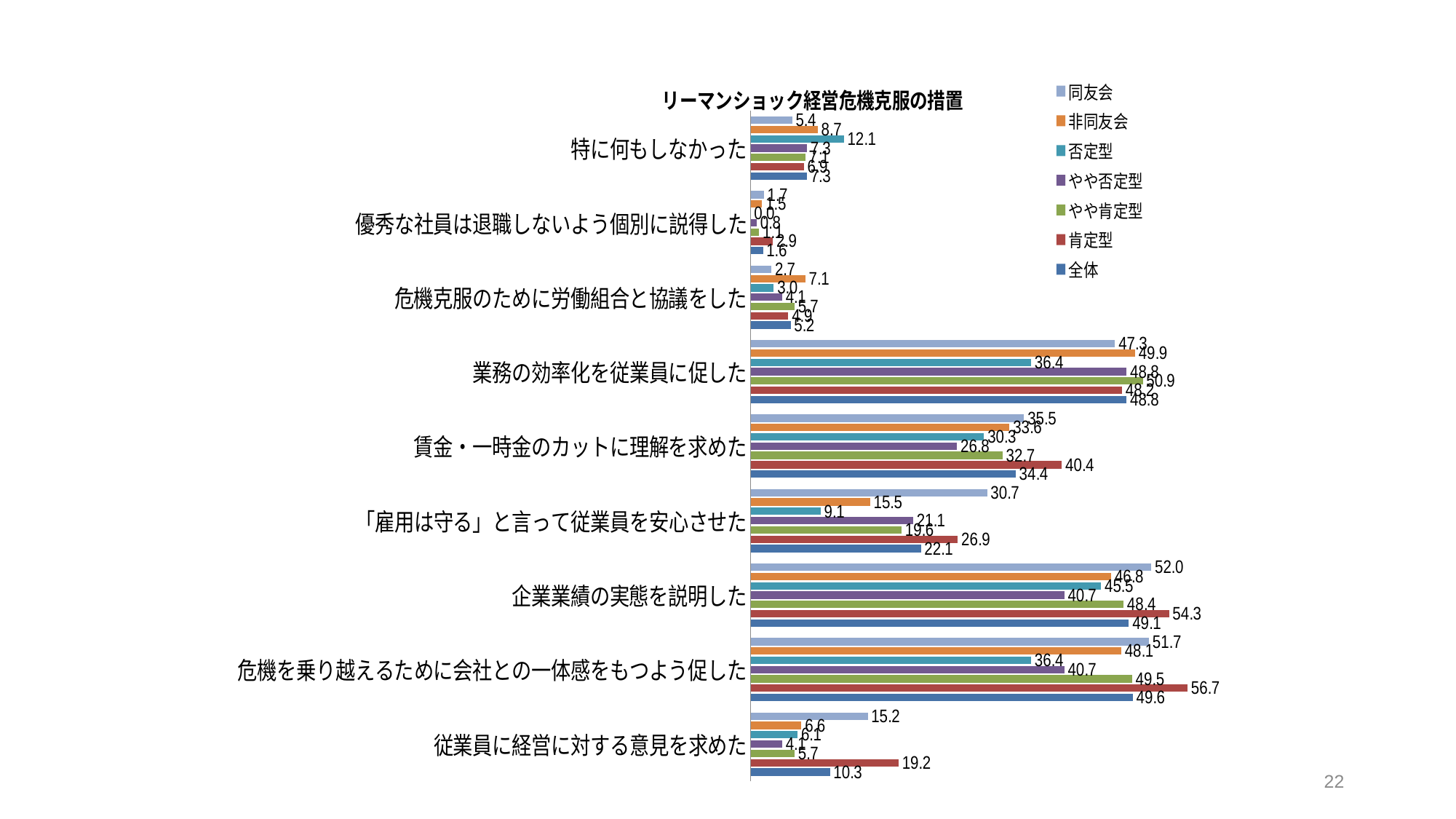

#

### Chart: リーマンショック経営危機克服の措置

| Category | 全体 | 肯定型 | やや肯定型 | やや否定型 | 否定型 | 非同友会 | 同友会 |
|---|---|---|---|---|---|---|---|
| 従業員に経営に対する意見を求めた | 10.3 | 19.2 | 5.7 | 4.1 | 6.1 | 6.6 | 15.2 |
| 危機を乗り越えるために会社との一体感をもつよう促した | 49.6 | 56.7 | 49.5 | 40.7 | 36.4 | 48.1 | 51.7 |
| 企業業績の実態を説明した | 49.1 | 54.3 | 48.4 | 40.7 | 45.5 | 46.8 | 52.0 |
| 「雇用は守る」と言って従業員を安心させた | 22.1 | 26.9 | 19.6 | 21.1 | 9.1 | 15.5 | 30.7 |
| 賃金・一時金のカットに理解を求めた | 34.4 | 40.4 | 32.7 | 26.8 | 30.3 | 33.6 | 35.5 |
| 業務の効率化を従業員に促した | 48.8 | 48.2 | 50.9 | 48.8 | 36.4 | 49.9 | 47.3 |
| 危機克服のために労働組合と協議をした | 5.2 | 4.9 | 5.7 | 4.1 | 3.0 | 7.1 | 2.7 |
| 優秀な社員は退職しないよう個別に説得した | 1.6 | 2.9 | 1.1 | 0.8 | 0.0 | 1.5 | 1.7 |
| 特に何もしなかった | 7.3 | 6.9 | 7.1 | 7.3 | 12.1 | 8.7 | 5.4 |
22